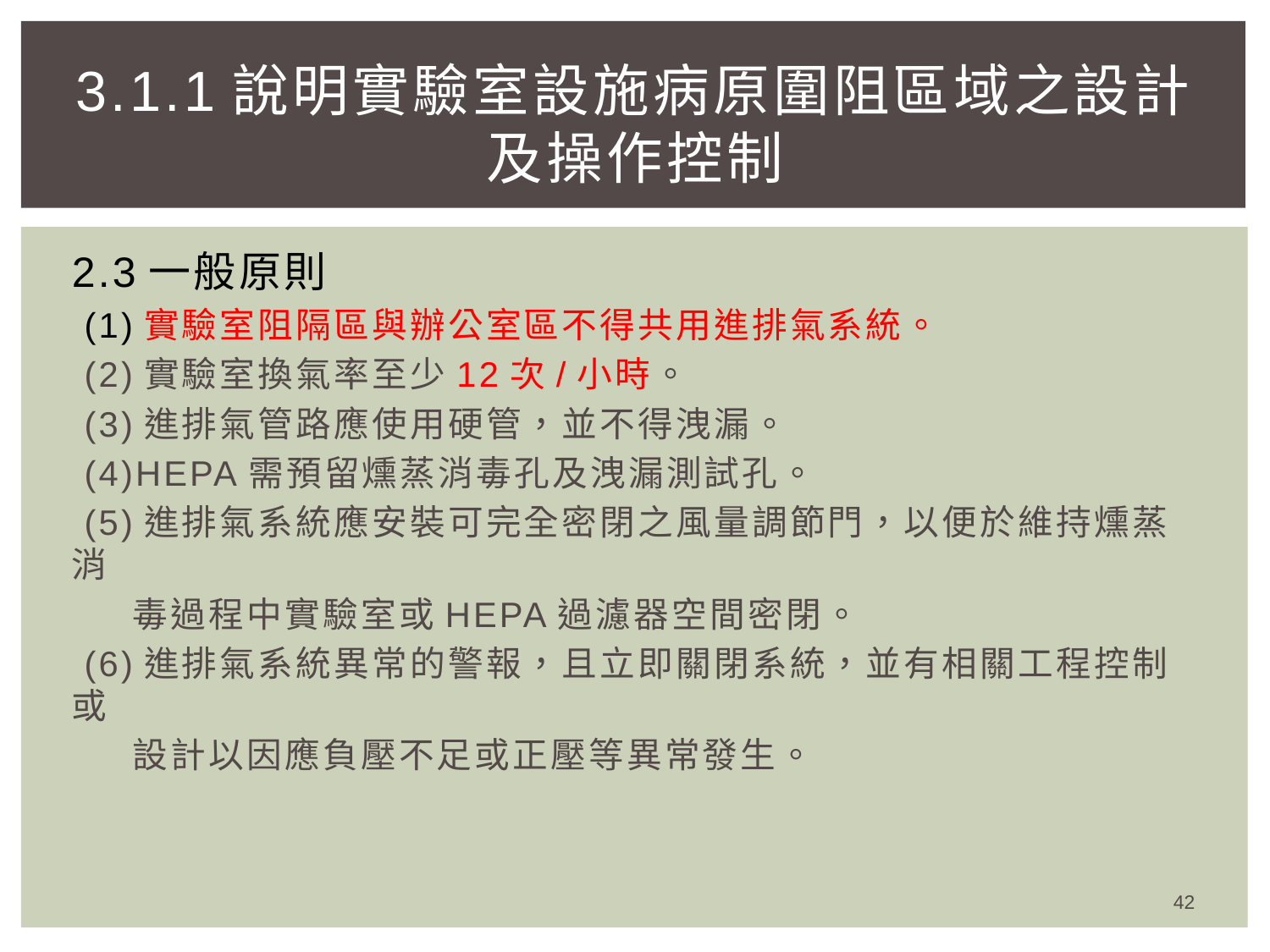

# 3.1.1說明實驗室設施病原圍阻區域之設計及操作控制
2.3一般原則
 (1)實驗室阻隔區與辦公室區不得共用進排氣系統。
 (2)實驗室換氣率至少12次/小時。
 (3)進排氣管路應使用硬管，並不得洩漏。
 (4)HEPA需預留燻蒸消毒孔及洩漏測試孔。
 (5)進排氣系統應安裝可完全密閉之風量調節門，以便於維持燻蒸消
     毒過程中實驗室或HEPA過濾器空間密閉。
 (6)進排氣系統異常的警報，且立即關閉系統，並有相關工程控制或
     設計以因應負壓不足或正壓等異常發生。

42